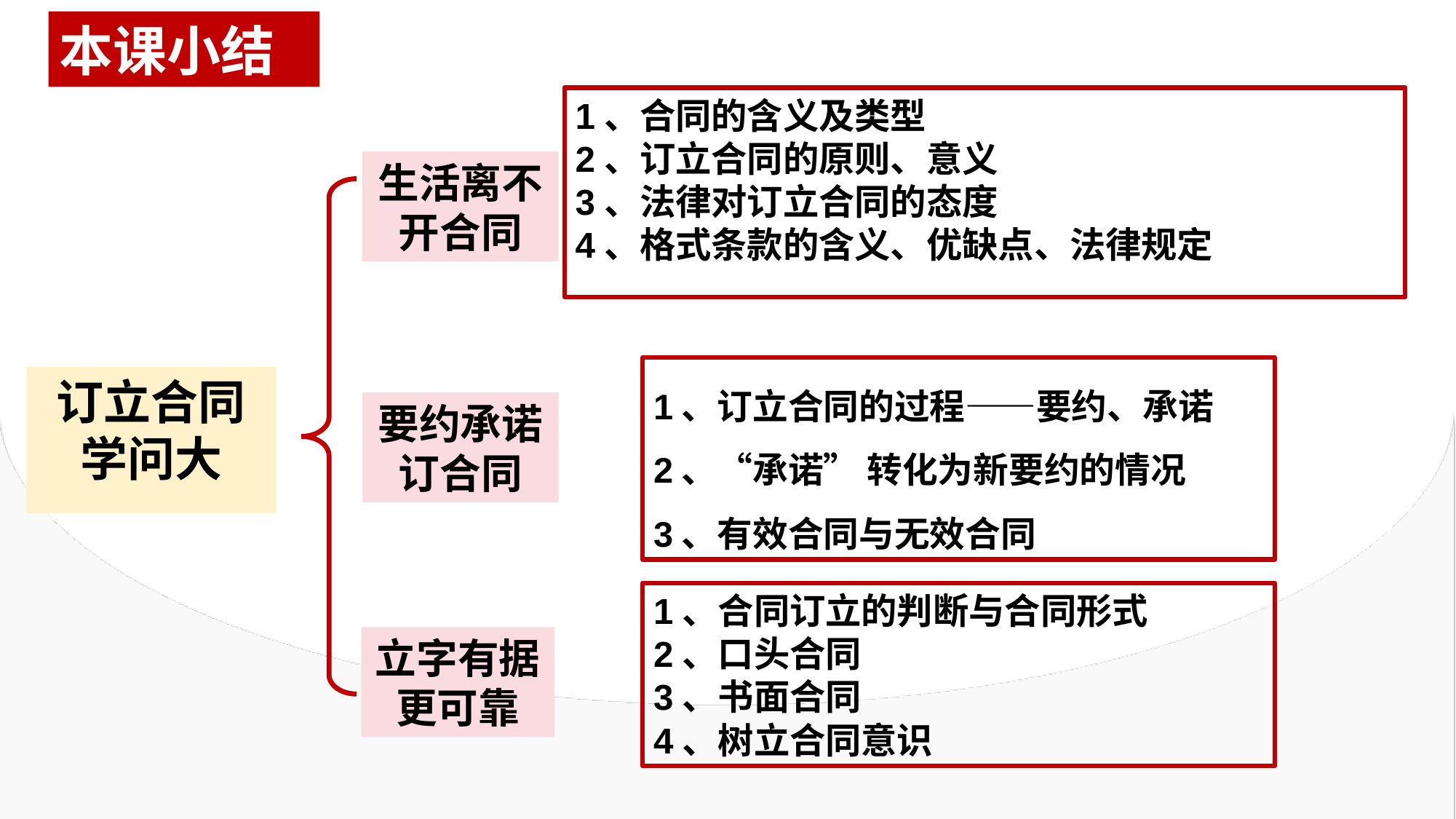

本课小结

1、合同的含义及类型
2、订立合同的原则、意义
3、法律对订立合同的态度
4、格式条款的含义、优缺点、法律规定

生活离不开合同

1、订立合同的过程——要约、承诺
2、“承诺” 转化为新要约的情况
3、有效合同与无效合同
订立合同学问大
要约承诺订合同
1、合同订立的判断与合同形式
2、口头合同
3、书面合同
4、树立合同意识
立字有据更可靠